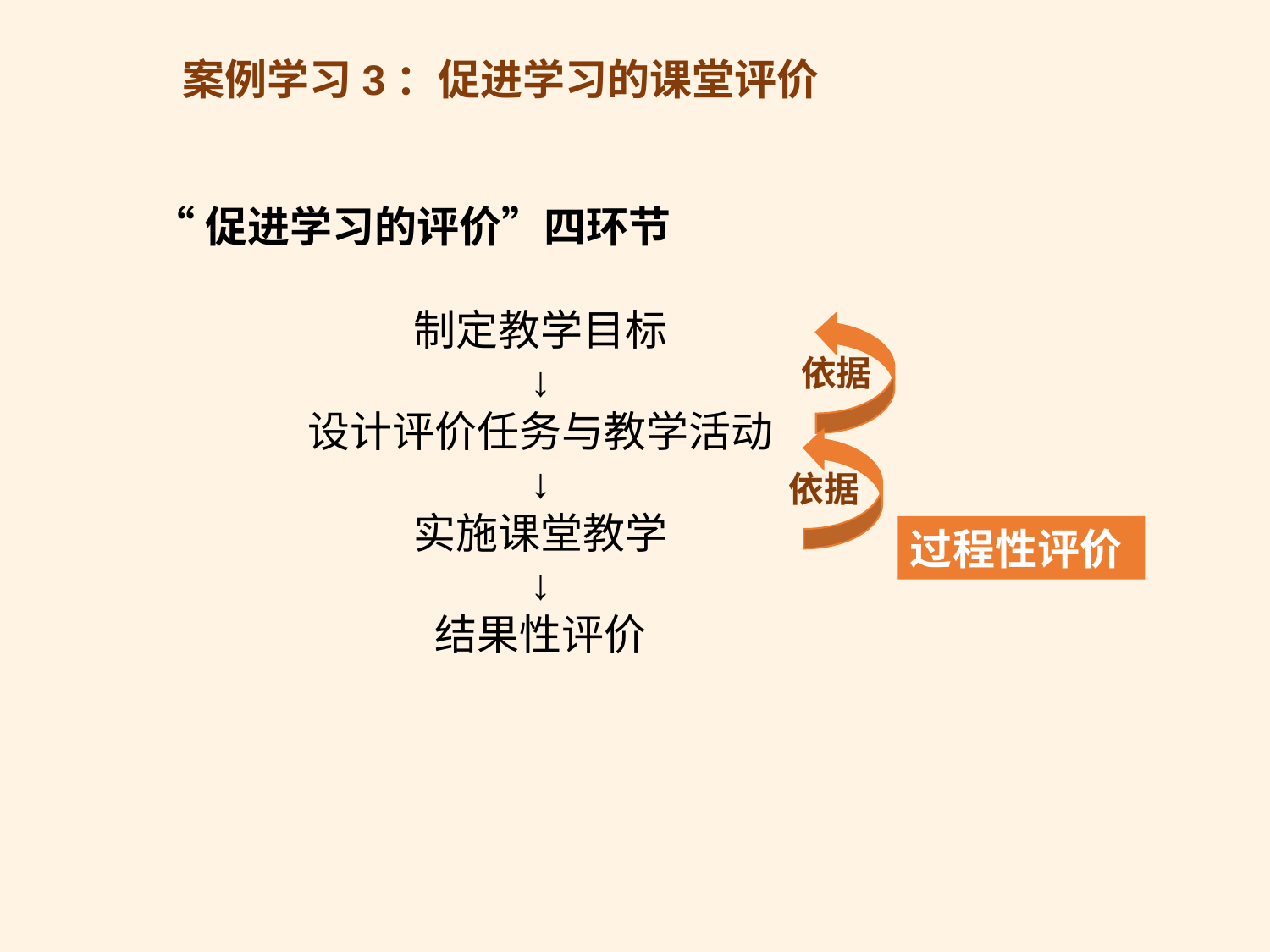

案例学习3：促进学习的课堂评价
“促进学习的评价”四环节
制定教学目标
↓
设计评价任务与教学活动
↓
实施课堂教学
↓
结果性评价

依据

依据
过程性评价